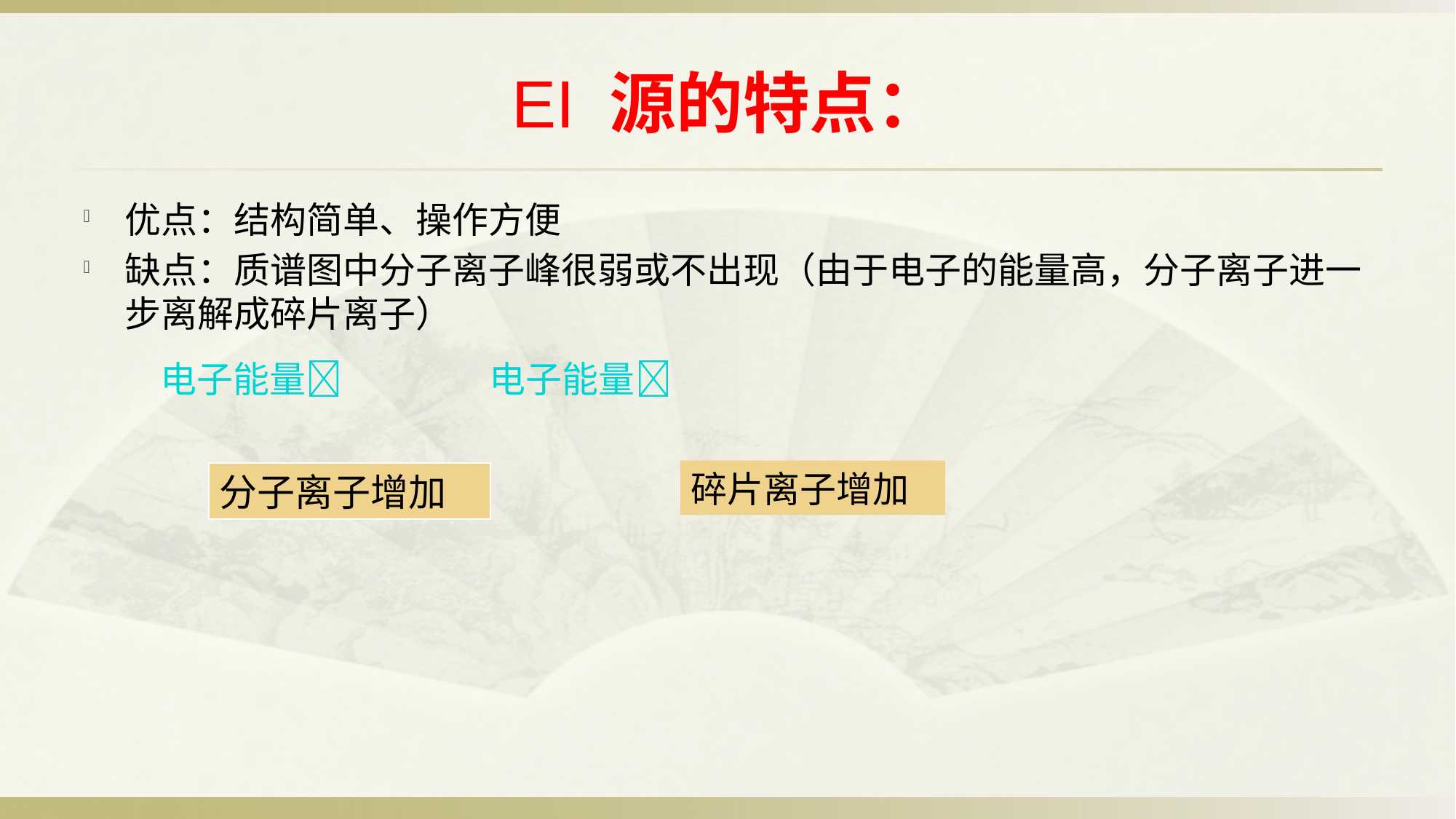

# EI 源的特点：
优点：结构简单、操作方便
缺点：质谱图中分子离子峰很弱或不出现（由于电子的能量高，分子离子进一步离解成碎片离子）
      电子能量↓                  电子能量↑

碎片离子增加
分子离子增加